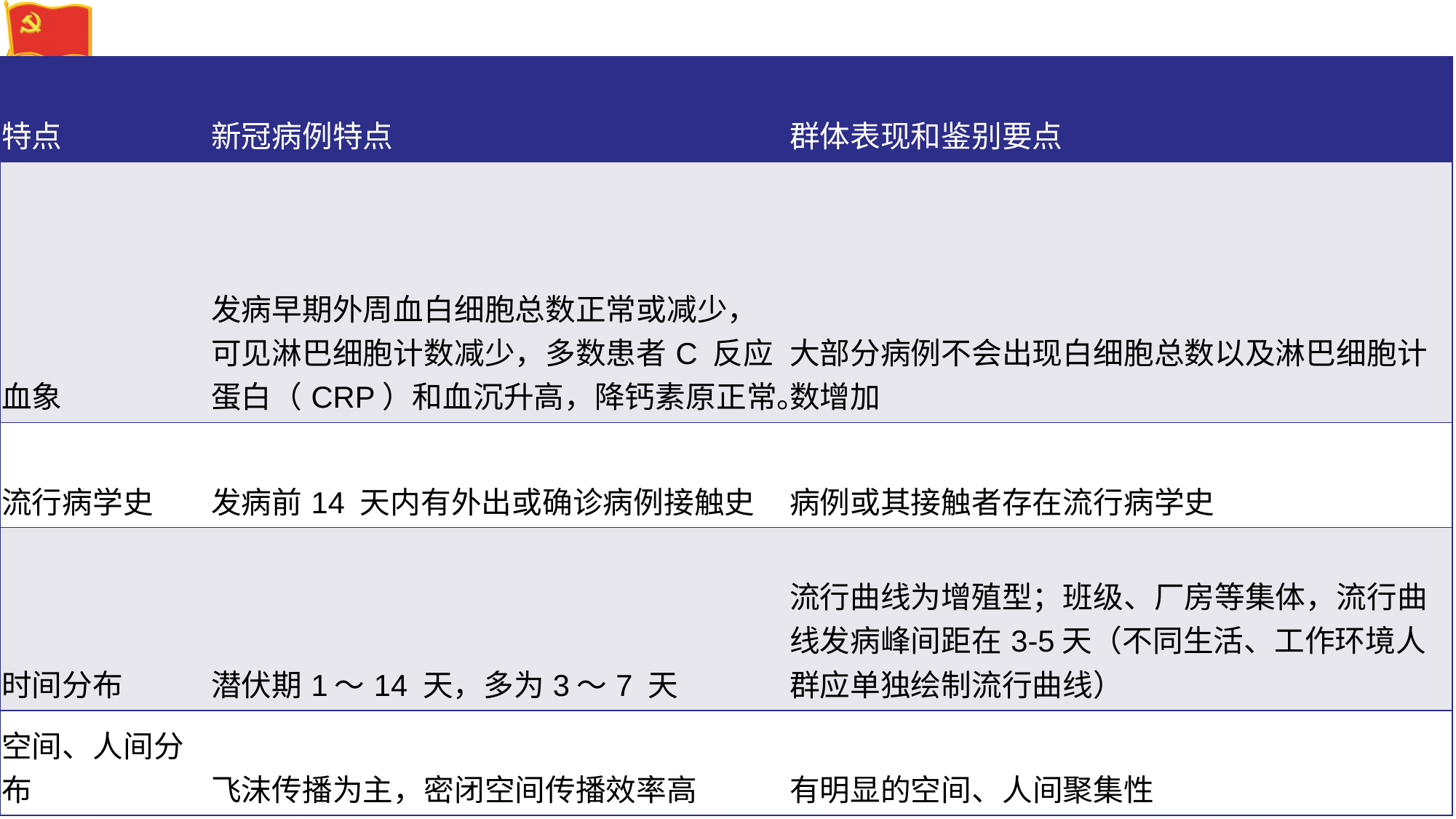

#
| 特点 | 新冠病例特点 | 群体表现和鉴别要点 |
| --- | --- | --- |
| 血象 | 发病早期外周血白细胞总数正常或减少，可见淋巴细胞计数减少，多数患者C 反应蛋白（CRP）和血沉升高，降钙素原正常。 | 大部分病例不会出现白细胞总数以及淋巴细胞计数增加 |
| 流行病学史 | 发病前14 天内有外出或确诊病例接触史 | 病例或其接触者存在流行病学史 |
| 时间分布 | 潜伏期1～14 天，多为3～7 天 | 流行曲线为增殖型；班级、厂房等集体，流行曲线发病峰间距在3-5天（不同生活、工作环境人群应单独绘制流行曲线） |
| 空间、人间分布 | 飞沫传播为主，密闭空间传播效率高 | 有明显的空间、人间聚集性 |